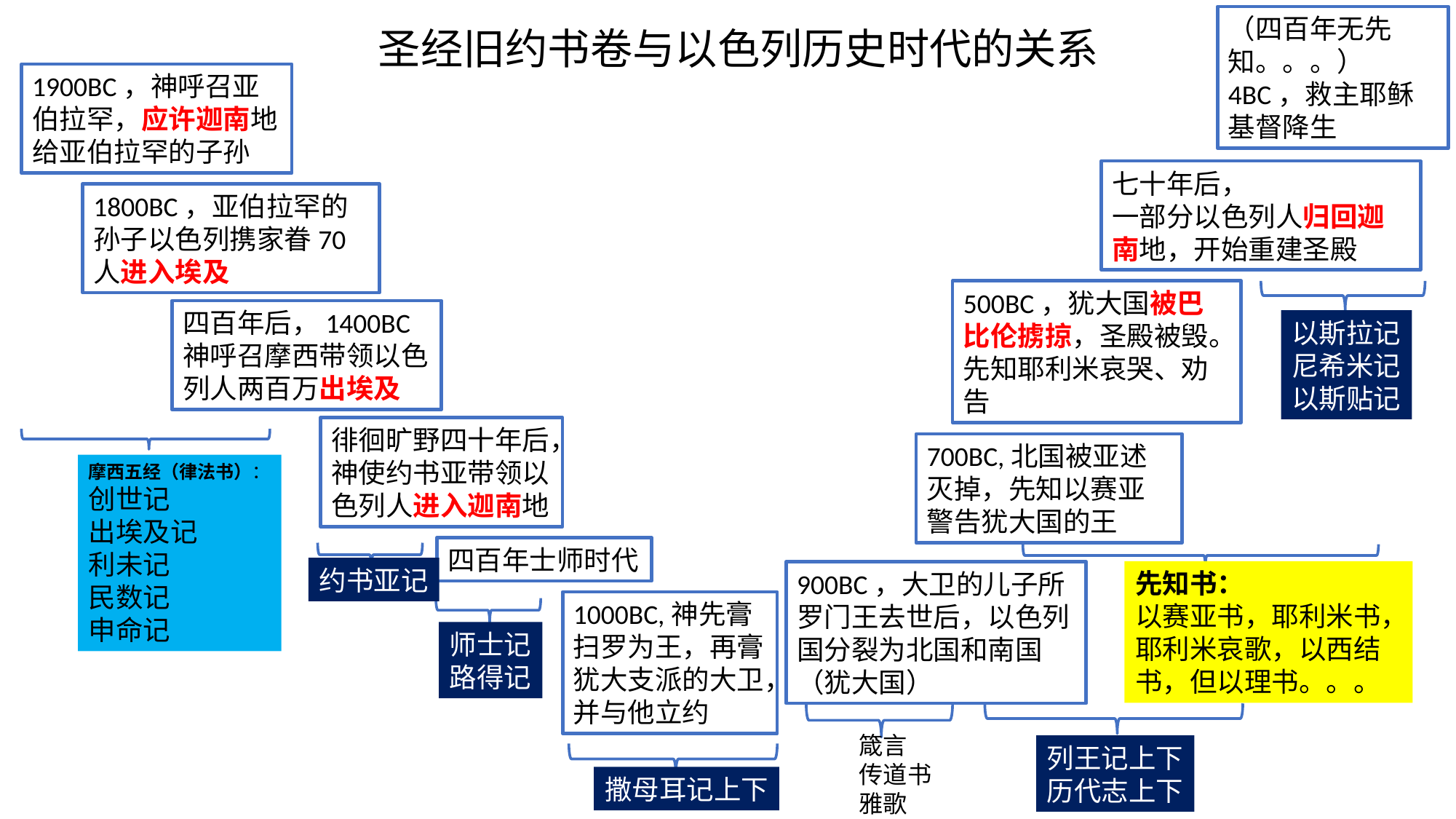

（四百年无先知。。。）
4BC，救主耶稣基督降生
圣经旧约书卷与以色列历史时代的关系

1900BC，神呼召亚伯拉罕，应许迦南地给亚伯拉罕的子孙
七十年后，
一部分以色列人归回迦南地，开始重建圣殿
1800BC，亚伯拉罕的孙子以色列携家眷70人进入埃及

500BC，犹大国被巴比伦掳掠，圣殿被毁。先知耶利米哀哭、劝告
四百年后，1400BC
神呼召摩西带领以色列人两百万出埃及
以斯拉记
尼希米记
以斯贴记

徘徊旷野四十年后，
神使约书亚带领以色列人进入迦南地
700BC,北国被亚述灭掉，先知以赛亚警告犹大国的王
摩西五经（律法书）：
创世记
出埃及记
利未记
民数记
申命记

四百年士师时代

约书亚记
先知书：
以赛亚书，耶利米书，
耶利米哀歌，以西结书，但以理书。。。
900BC，大卫的儿子所罗门王去世后，以色列国分裂为北国和南国（犹大国）

1000BC,神先膏扫罗为王，再膏犹大支派的大卫，并与他立约
师士记
路得记

箴言
传道书
雅歌
列王记上下
历代志上下
撒母耳记上下